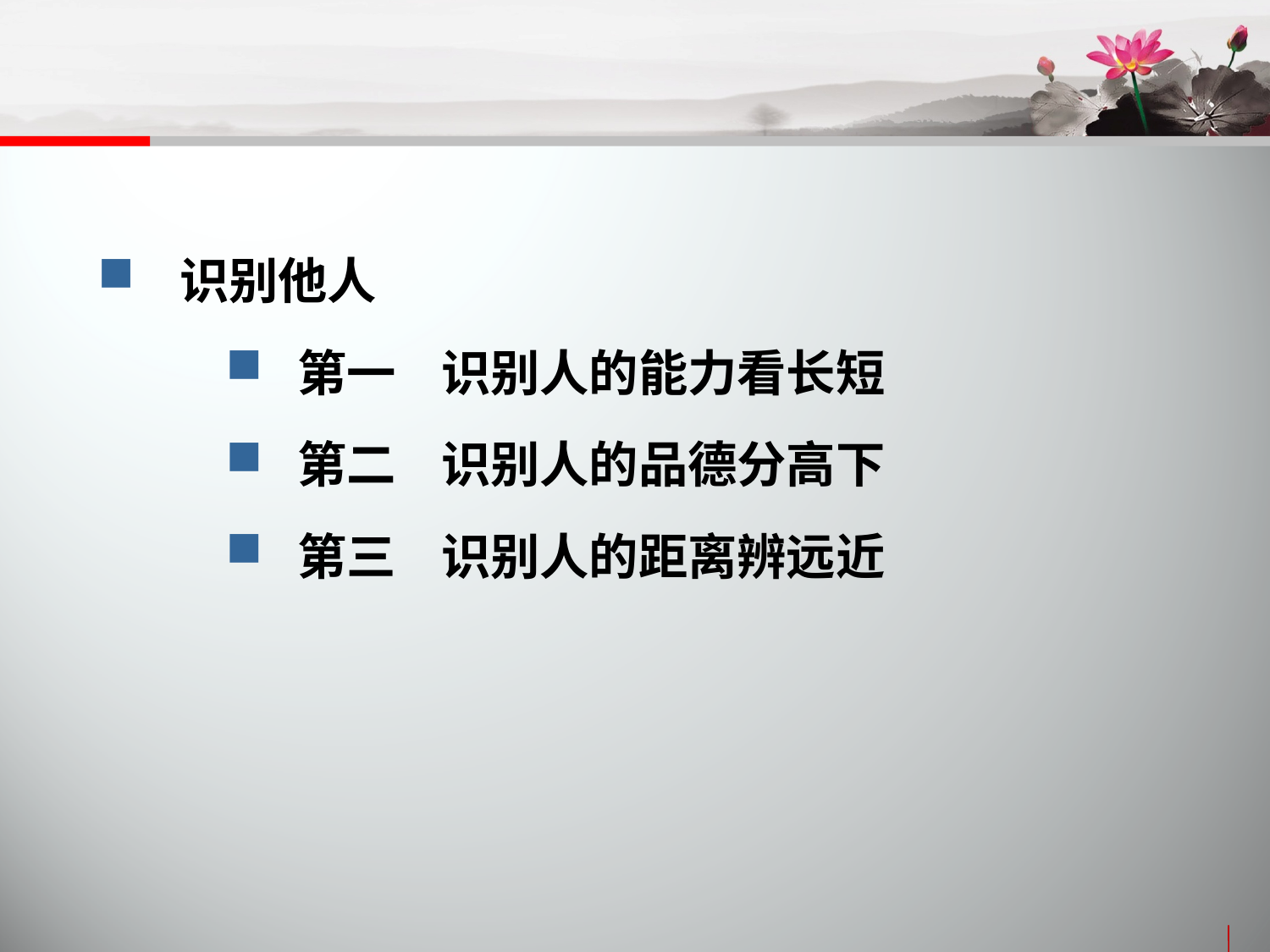

识别他人
  第一    识别人的能力看长短
  第二    识别人的品德分高下
  第三    识别人的距离辨远近